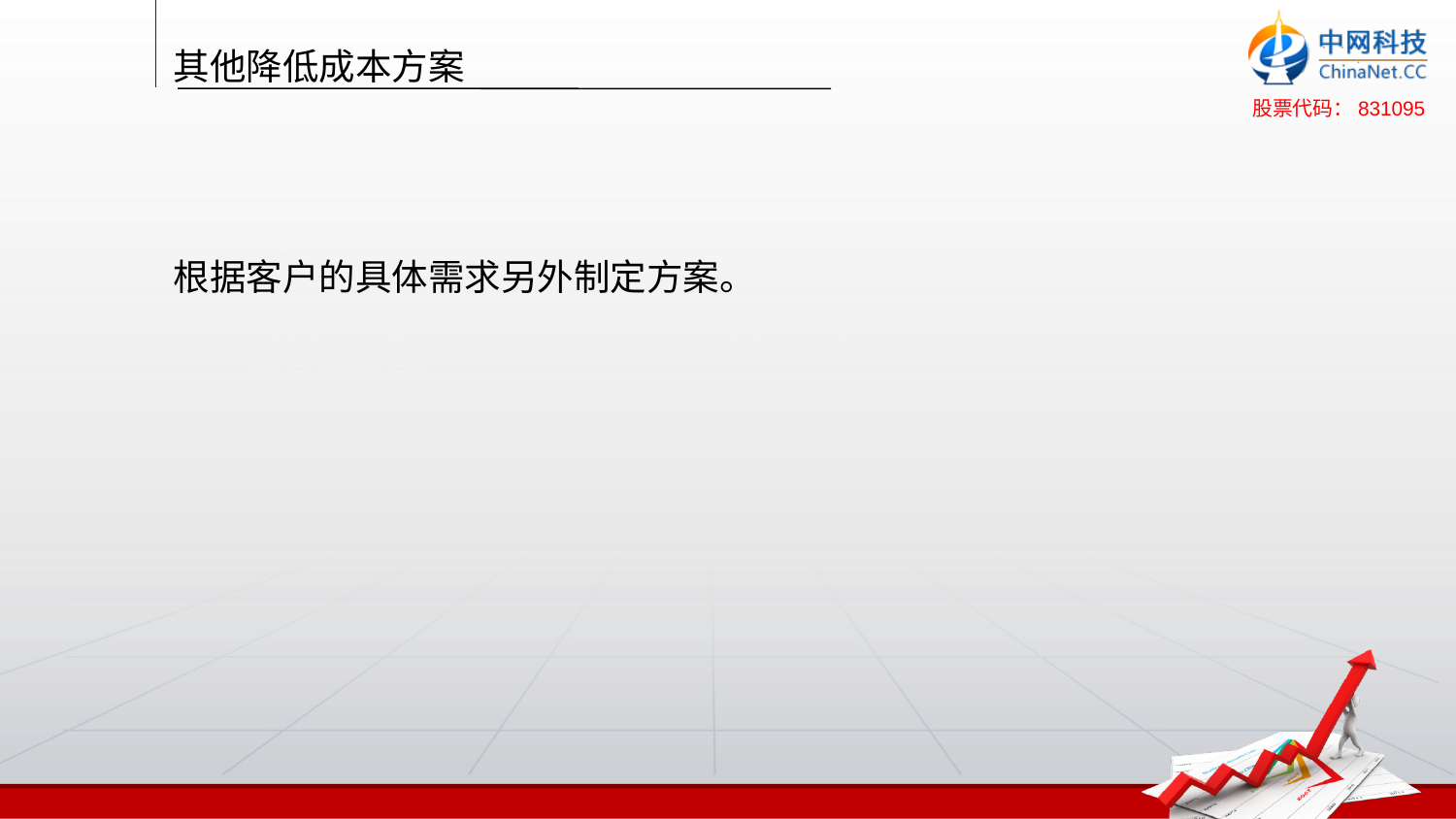

其他降低成本方案

建议内容：

可以用文字或者图示
扼要的说明公司做那些什么产品，实现什么功能等，目的要别人一听就明白你公司是做什么的

根据客户的具体需求另外制定方案。